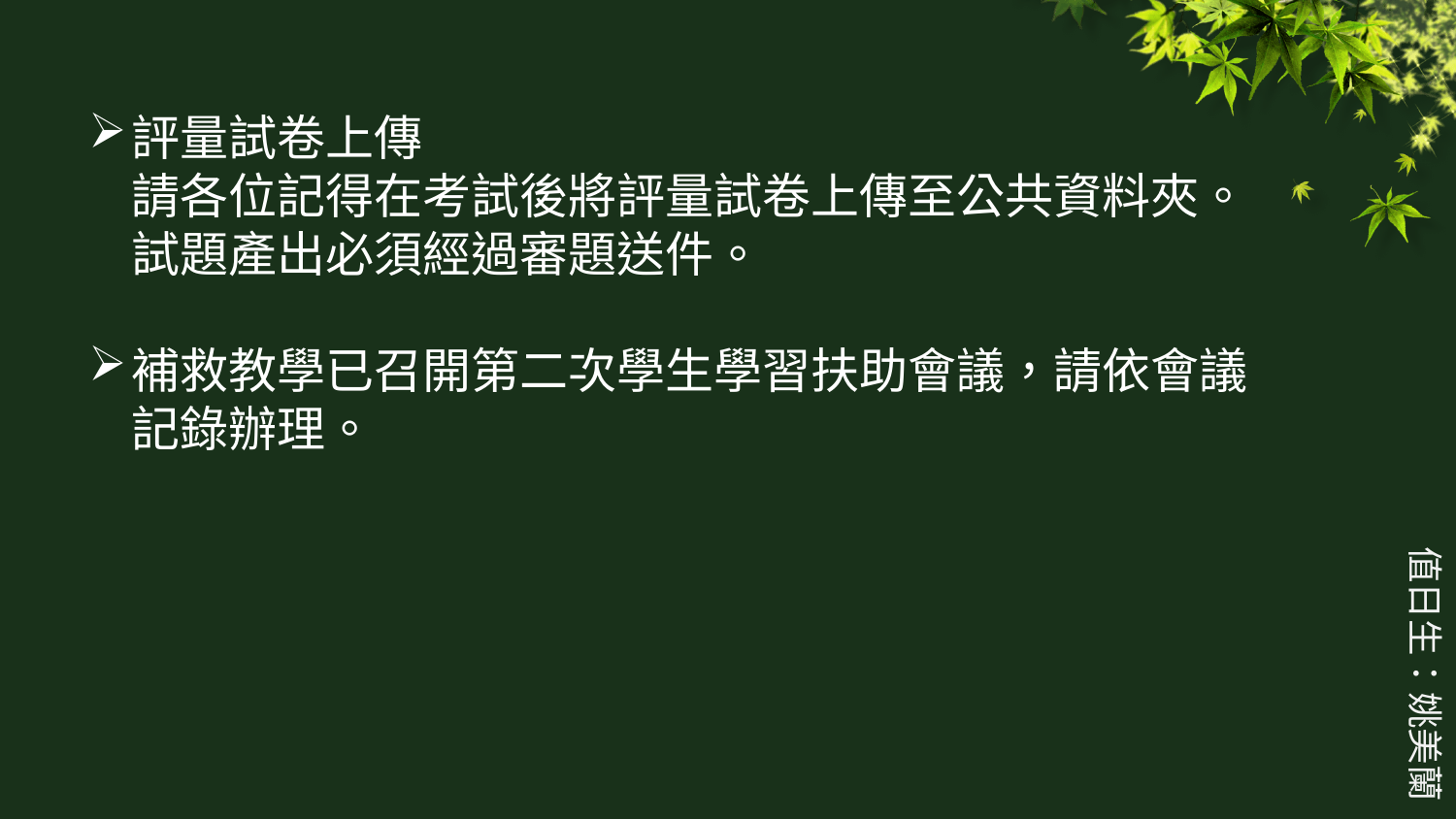

評量試卷上傳
請各位記得在考試後將評量試卷上傳至公共資料夾。
試題產出必須經過審題送件。

補救教學已召開第二次學生學習扶助會議，請依會議記錄辦理。
值日生：姚美蘭